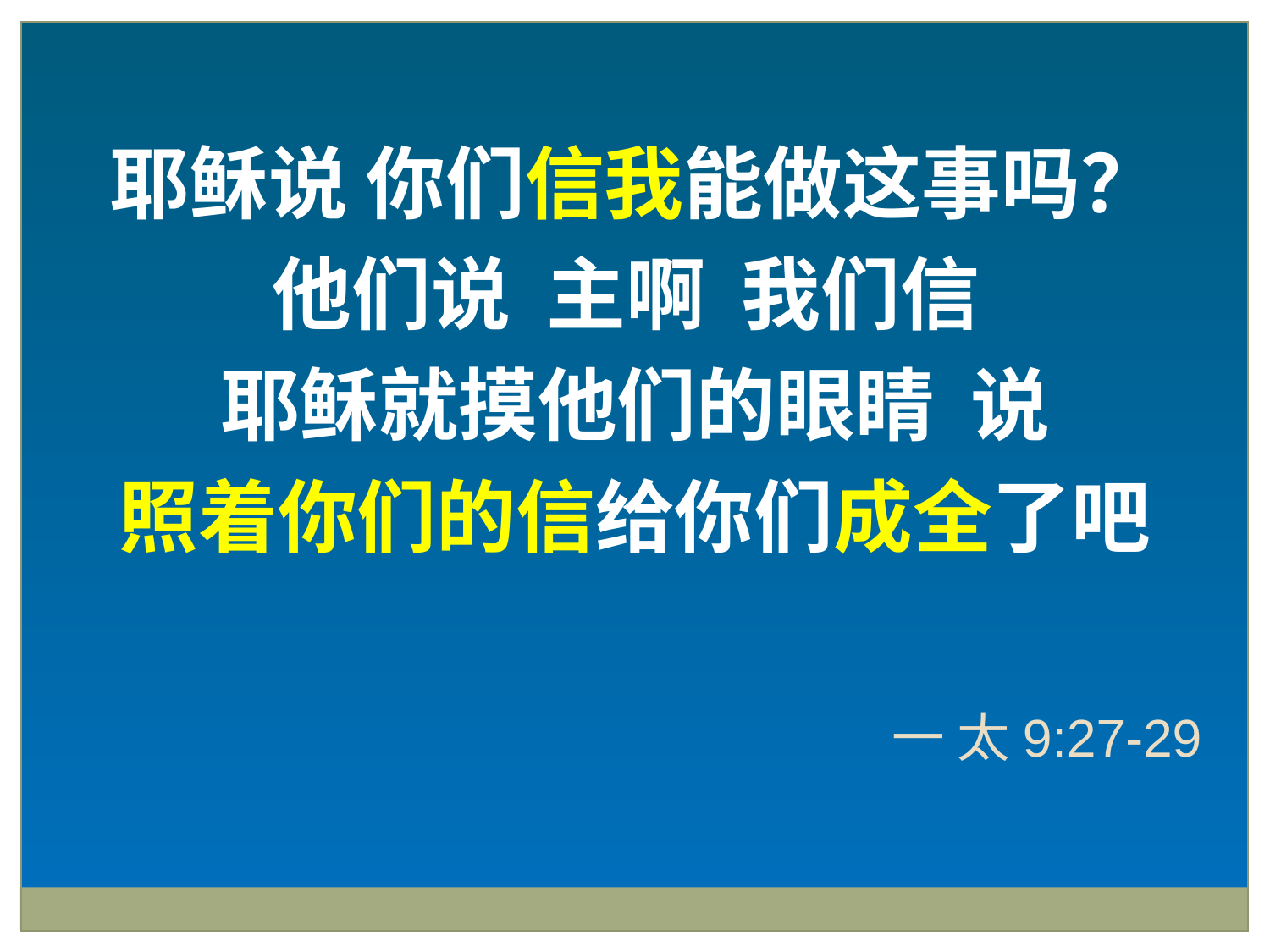

耶稣说 你们信我能做这事吗？
他们说  主啊  我们信
耶稣就摸他们的眼睛  说
照着你们的信给你们成全了吧
一 太9:27-29